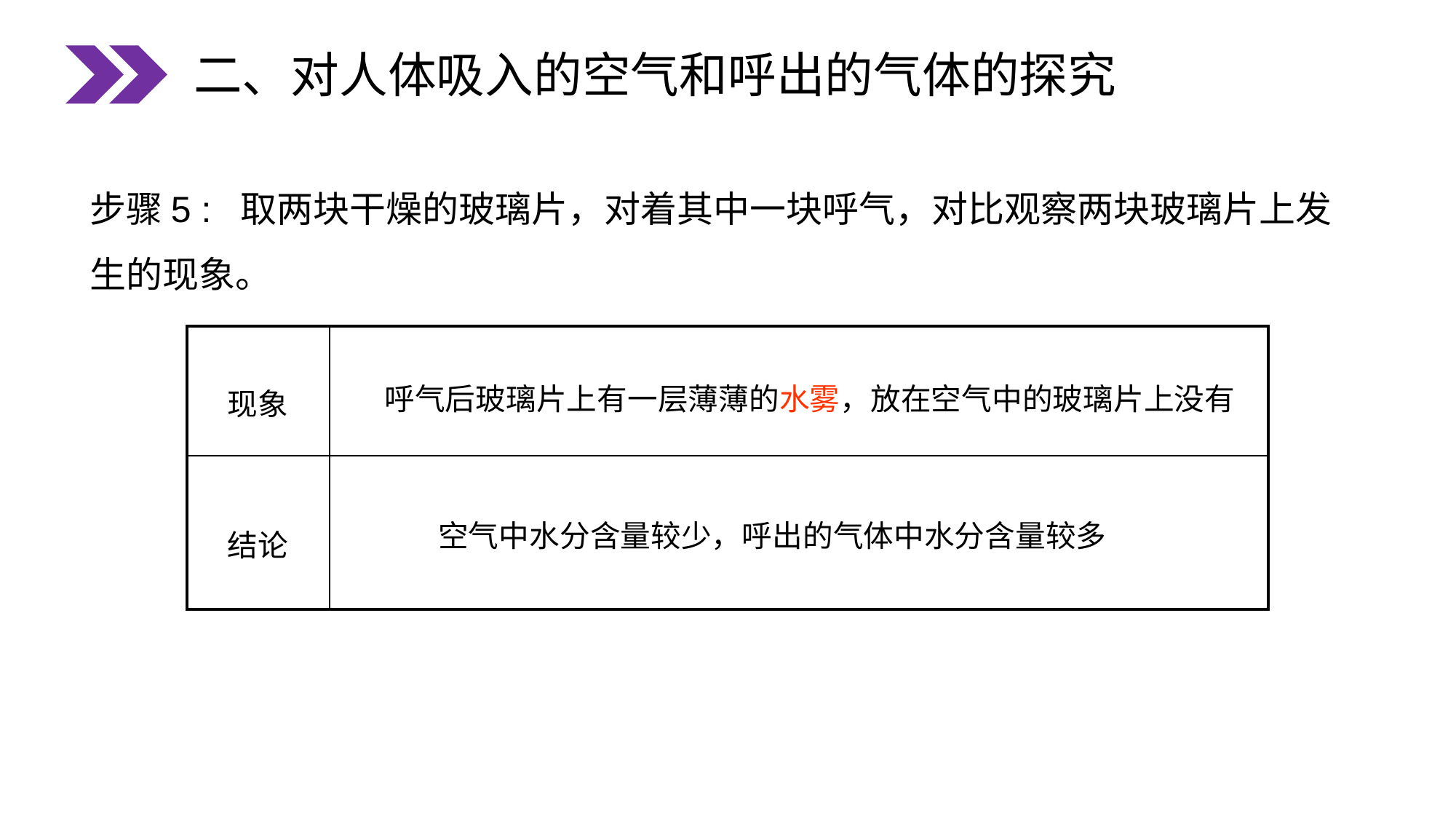

二、对人体吸入的空气和呼出的气体的探究
步骤5 :  取两块干燥的玻璃片，对着其中一块呼气，对比观察两块玻璃片上发生的现象。
| 现象 |  |
| --- | --- |
| 结论 |  |
呼气后玻璃片上有一层薄薄的水雾，放在空气中的玻璃片上没有
空气中水分含量较少，呼出的气体中水分含量较多